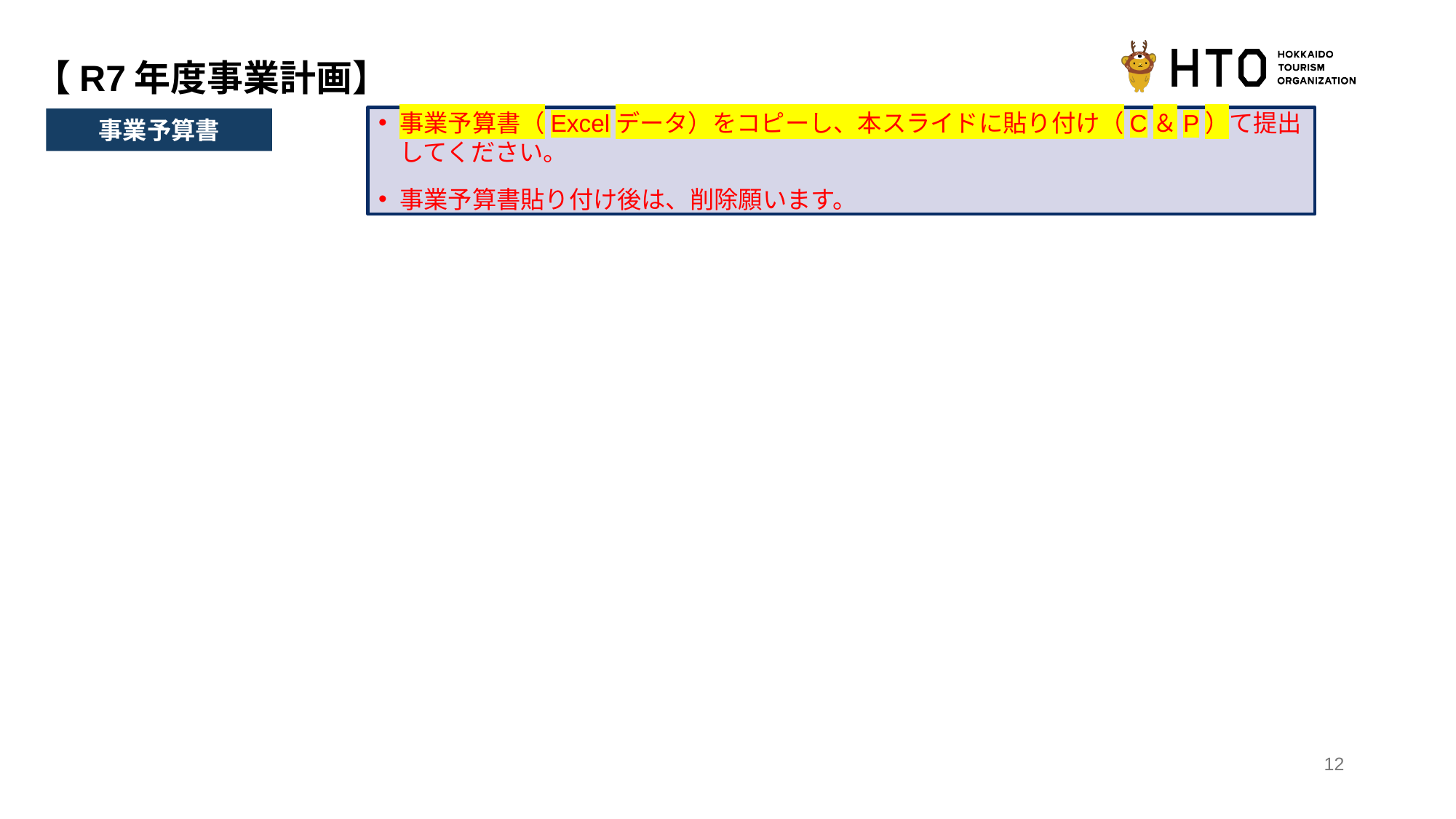

# 【R7年度事業計画】
事業予算書（Excelデータ）をコピーし、本スライドに貼り付け（C＆P）て提出してください。
事業予算書貼り付け後は、削除願います。
事業予算書
12